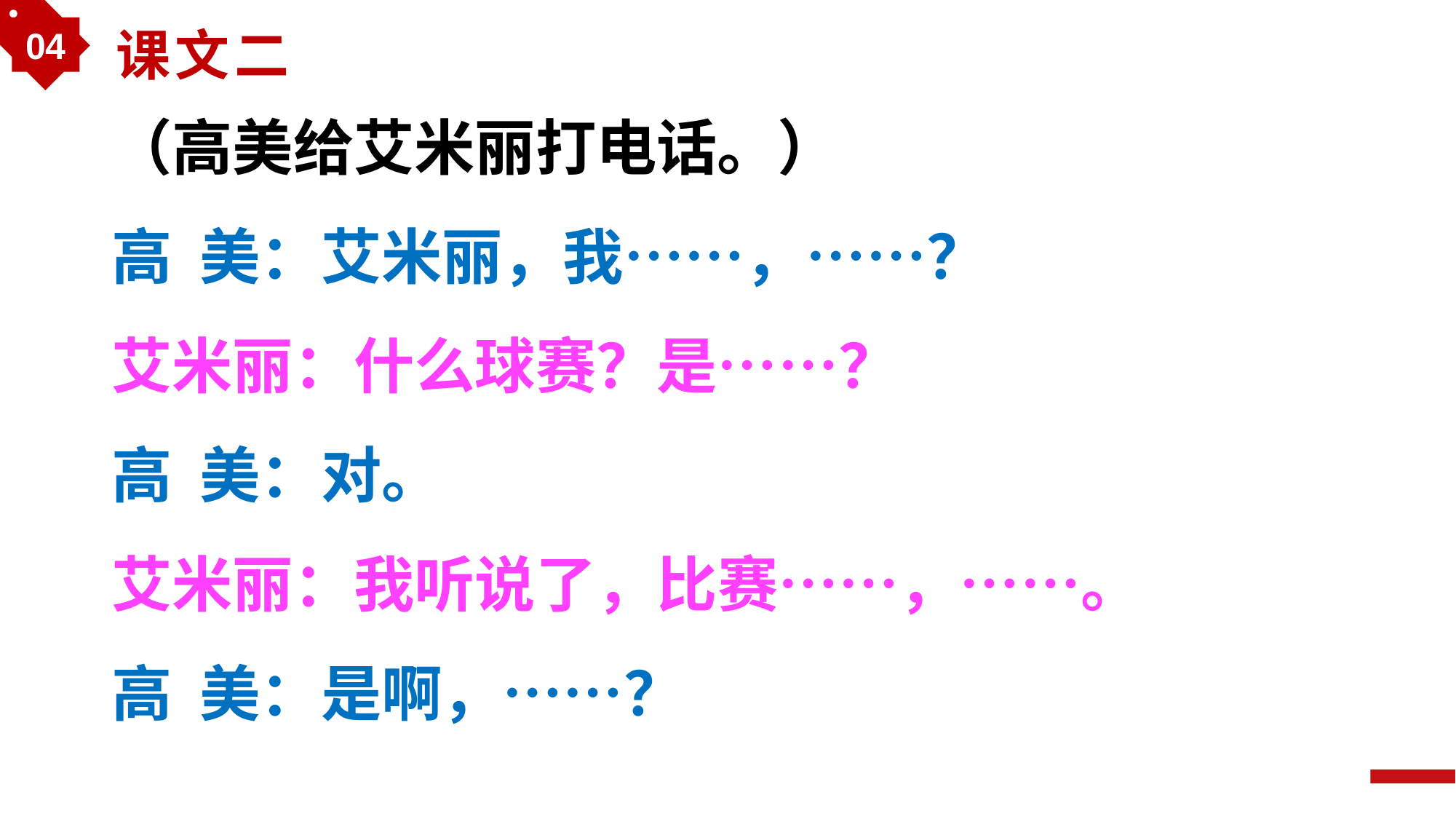

04
课文二
（高美给艾米丽打电话。）
高  美：艾米丽，我……，……？
艾米丽：什么球赛？是……？
高  美：对。
艾米丽：我听说了，比赛……，……。
高  美：是啊，……？